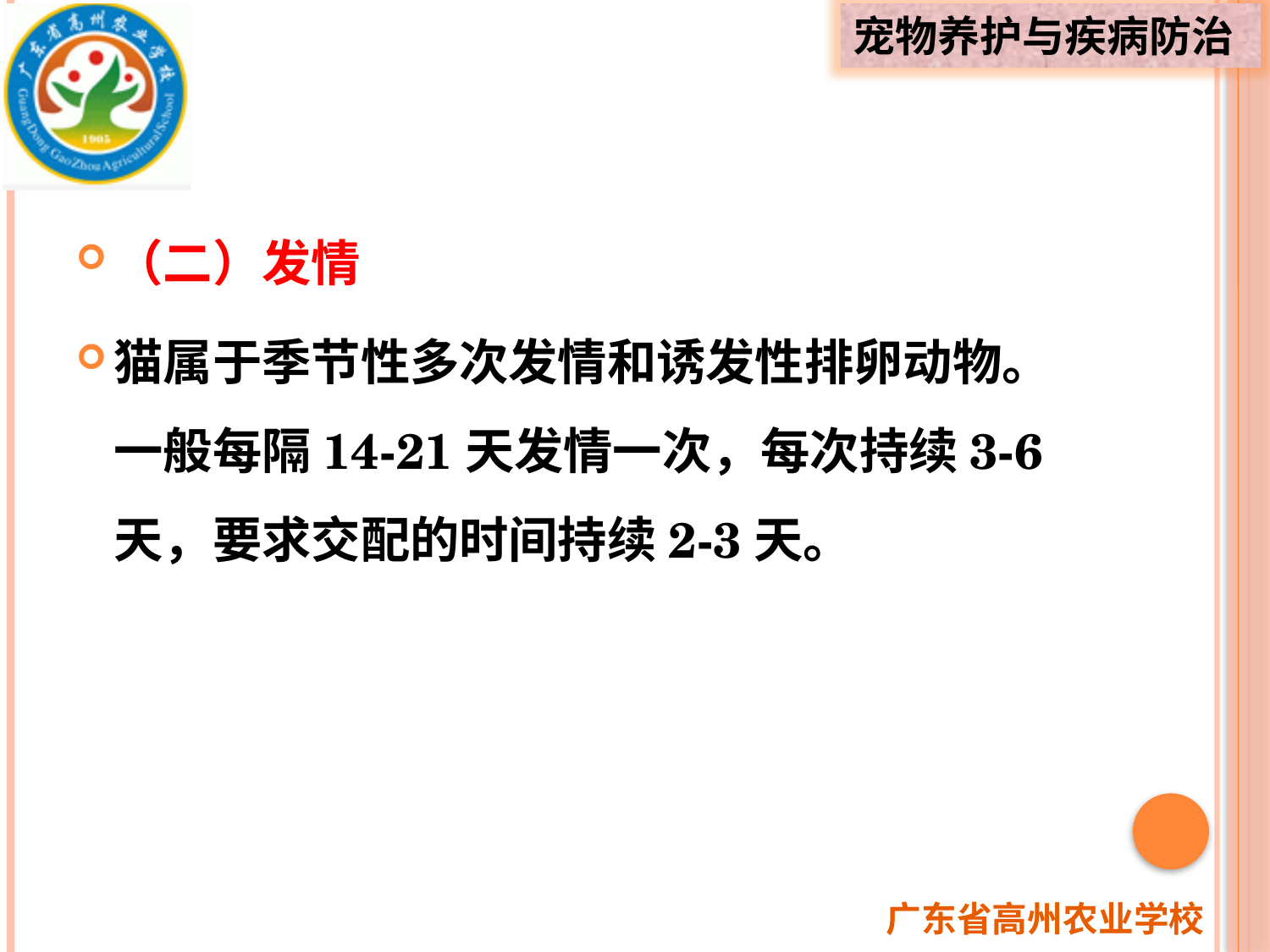

（二）发情
猫属于季节性多次发情和诱发性排卵动物。一般每隔14-21天发情一次，每次持续3-6天，要求交配的时间持续2-3天。